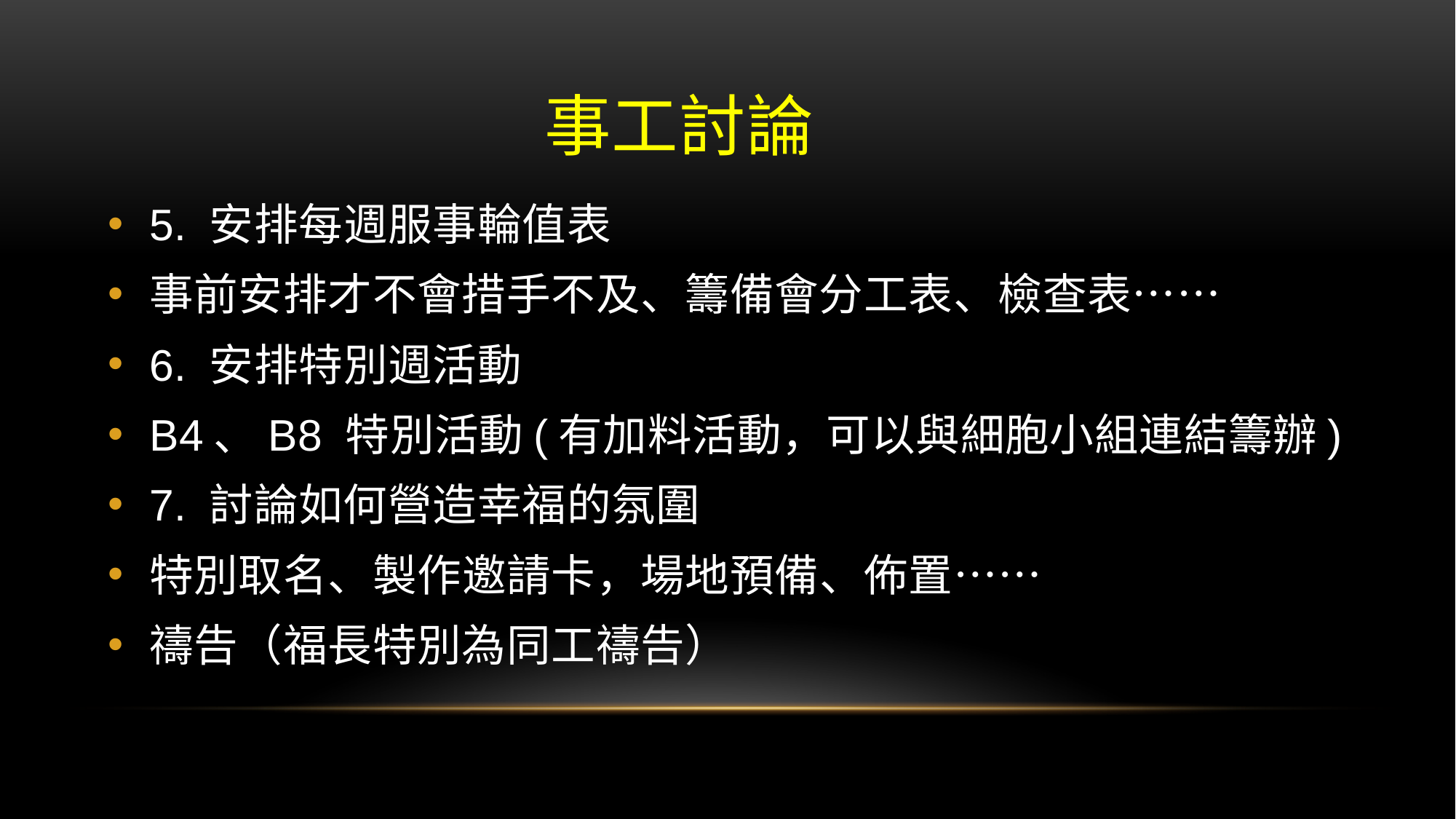

# 事工討論
5. 安排每週服事輪值表
事前安排才不會措手不及、籌備會分工表、檢查表……
6. 安排特別週活動
B4、B8 特別活動(有加料活動，可以與細胞小組連結籌辦)
7. 討論如何營造幸福的氛圍
特別取名、製作邀請卡，場地預備、佈置……
禱告（福長特別為同工禱告）